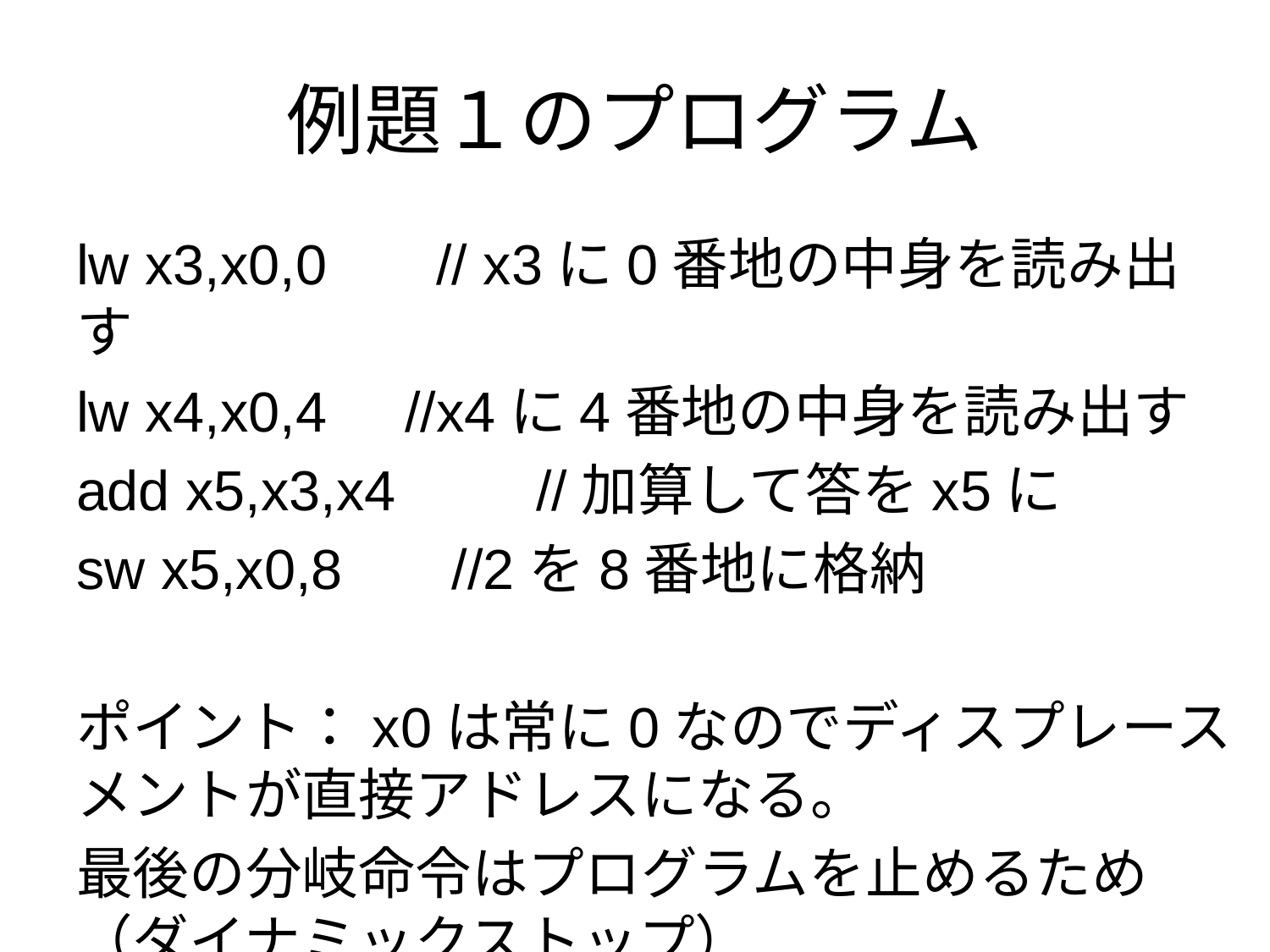

# 例題１のプログラム
lw x3,x0,0       // x3に0番地の中身を読み出す
lw x4,x0,4     //x4に4番地の中身を読み出す
add x5,x3,x4　　//加算して答をx5に
sw x5,x0,8       //2を8番地に格納

ポイント：x0は常に0なのでディスプレースメントが直接アドレスになる。
最後の分岐命令はプログラムを止めるため（ダイナミックストップ）